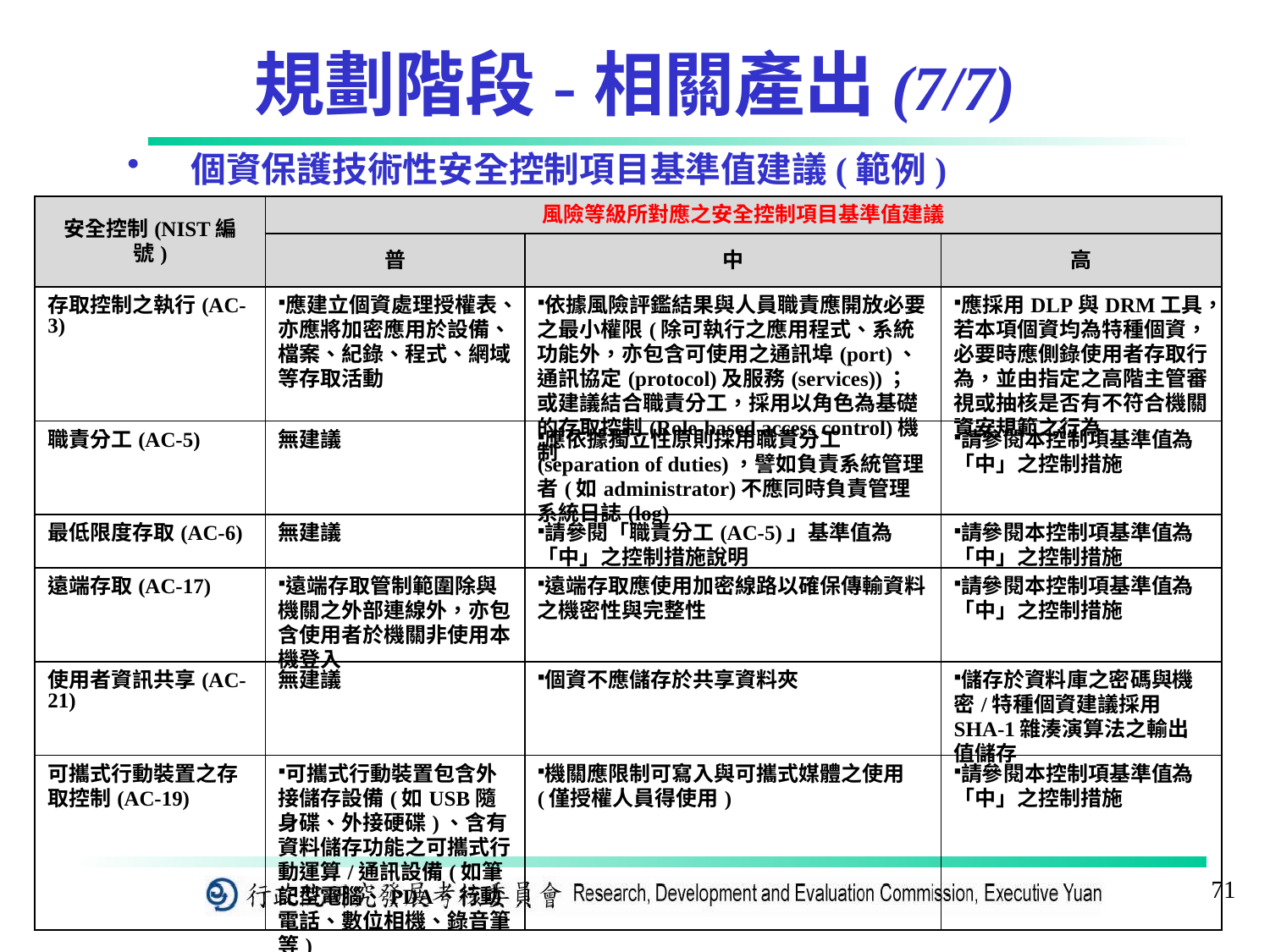

# 規劃階段-相關產出(7/7)
個資保護技術性安全控制項目基準值建議(範例)
| 安全控制(NIST編號) | 風險等級所對應之安全控制項目基準值建議 |  |  |
| --- | --- | --- | --- |
|  | 普 | 中 | 高 |
| 存取控制之執行(AC-3) | 應建立個資處理授權表、亦應將加密應用於設備、檔案、紀錄、程式、網域等存取活動 | 依據風險評鑑結果與人員職責應開放必要之最小權限(除可執行之應用程式、系統功能外，亦包含可使用之通訊埠(port)、通訊協定(protocol)及服務(services))；或建議結合職責分工，採用以角色為基礎的存取控制(Role-based access control)機制 | 應採用DLP與DRM工具，若本項個資均為特種個資，必要時應側錄使用者存取行為，並由指定之高階主管審視或抽核是否有不符合機關資安規範之行為 |
| 職責分工(AC-5) | 無建議 | 應依據獨立性原則採用職責分工(separation of duties)，譬如負責系統管理者(如administrator)不應同時負責管理系統日誌(log) | 請參閱本控制項基準值為「中」之控制措施 |
| 最低限度存取(AC-6) | 無建議 | 請參閱「職責分工(AC-5)」基準值為「中」之控制措施說明 | 請參閱本控制項基準值為「中」之控制措施 |
| 遠端存取(AC-17) | 遠端存取管制範圍除與機關之外部連線外，亦包含使用者於機關非使用本機登入 | 遠端存取應使用加密線路以確保傳輸資料之機密性與完整性 | 請參閱本控制項基準值為「中」之控制措施 |
| 使用者資訊共享(AC-21) | 無建議 | 個資不應儲存於共享資料夾 | 儲存於資料庫之密碼與機密/特種個資建議採用SHA-1雜湊演算法之輸出值儲存 |
| 可攜式行動裝置之存取控制(AC-19) | 可攜式行動裝置包含外接儲存設備(如USB隨身碟、外接硬碟)、含有資料儲存功能之可攜式行動運算/通訊設備(如筆記型電腦、PDA、行動電話、數位相機、錄音筆等) | 機關應限制可寫入與可攜式媒體之使用(僅授權人員得使用) | 請參閱本控制項基準值為「中」之控制措施 |
71